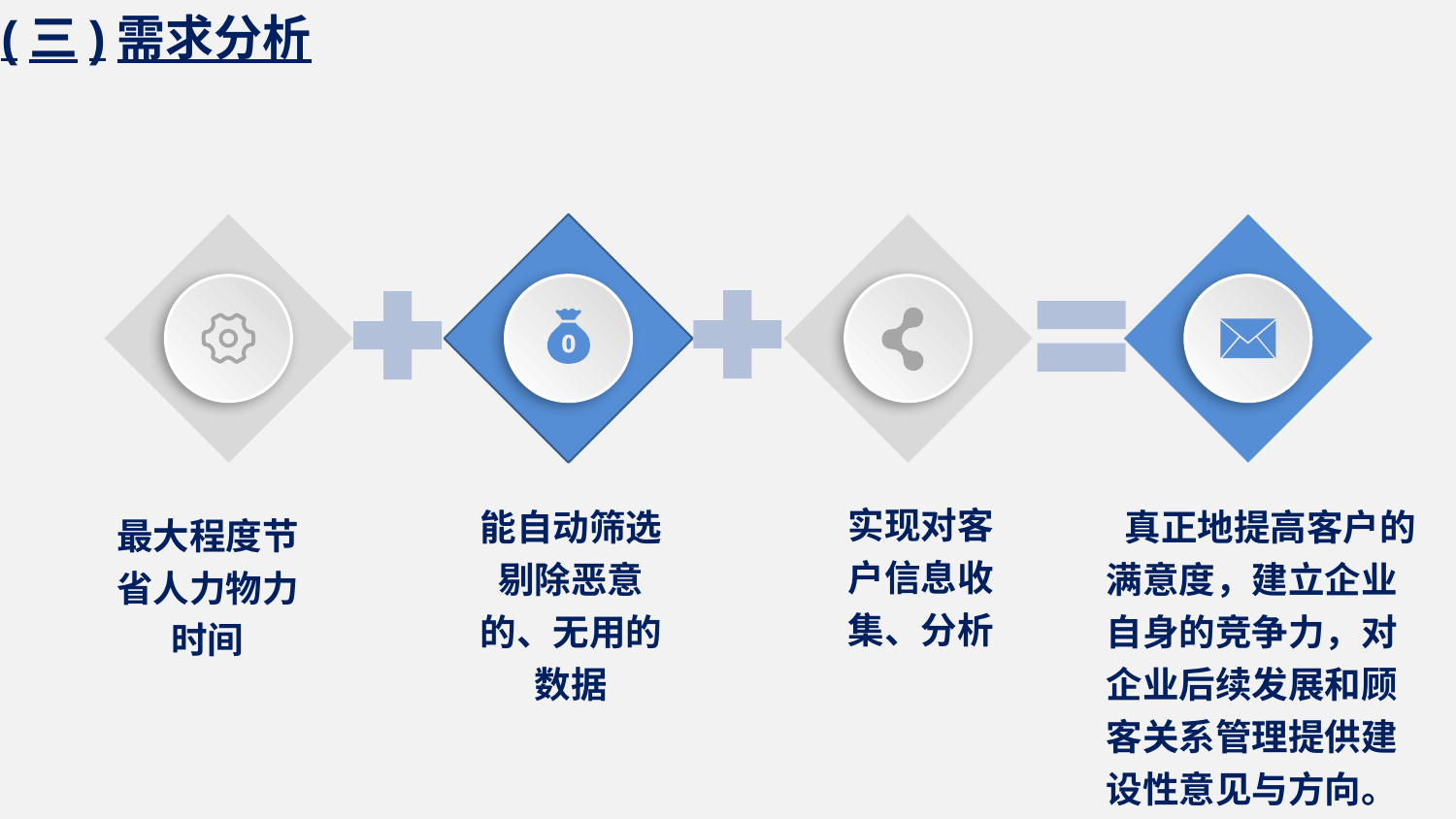

(三)需求分析

实现对客户信息收集、分析
能自动筛选剔除恶意的、无用的数据
  真正地提高客户的满意度，建立企业自身的竞争力，对企业后续发展和顾客关系管理提供建设性意见与方向。
最大程度节省人力物力时间